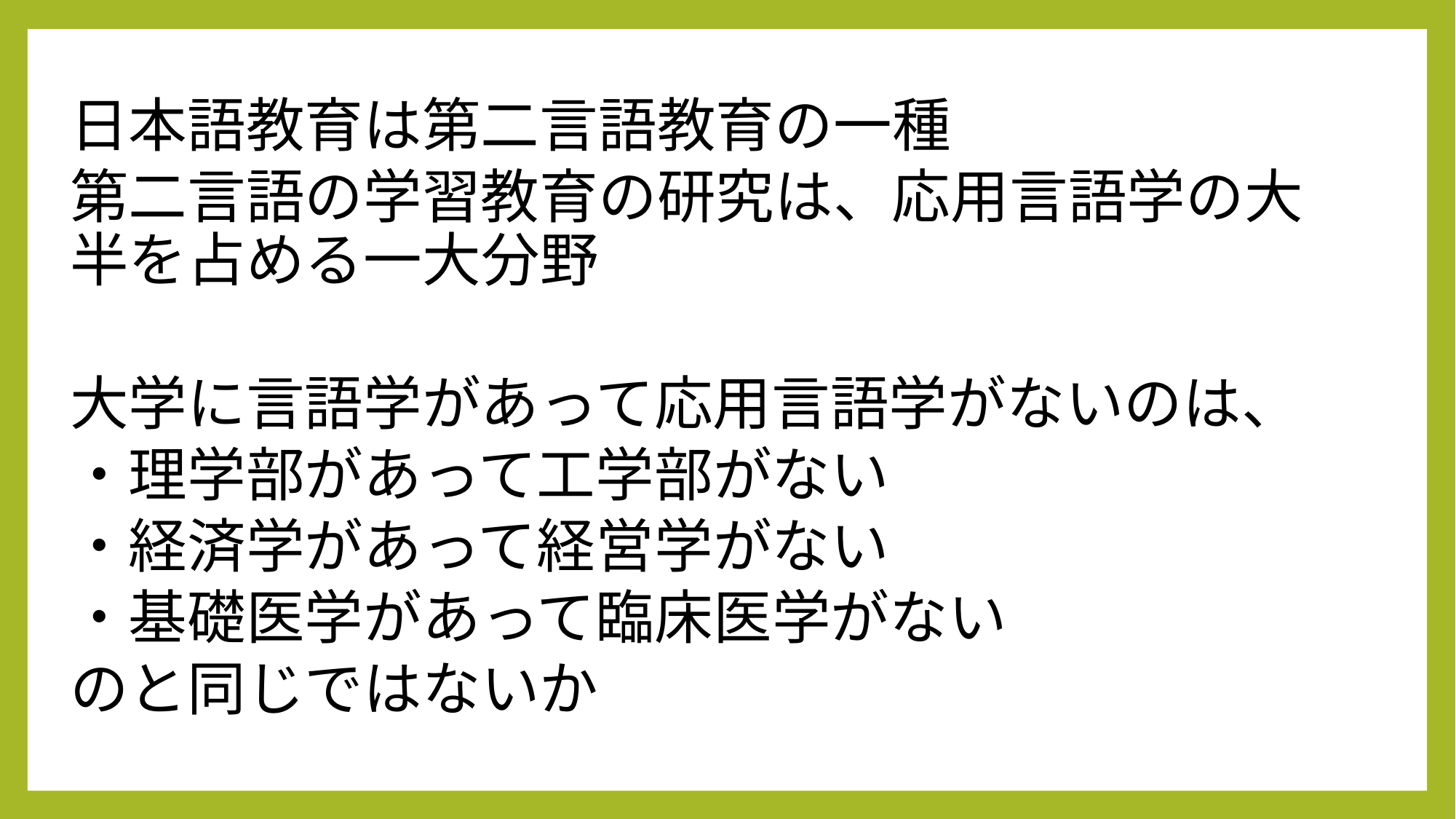

日本語教育は第二言語教育の一種
第二言語の学習教育の研究は、応用言語学の大半を占める一大分野

大学に言語学があって応用言語学がないのは、
・理学部があって工学部がない
・経済学があって経営学がない
・基礎医学があって臨床医学がない
のと同じではないか